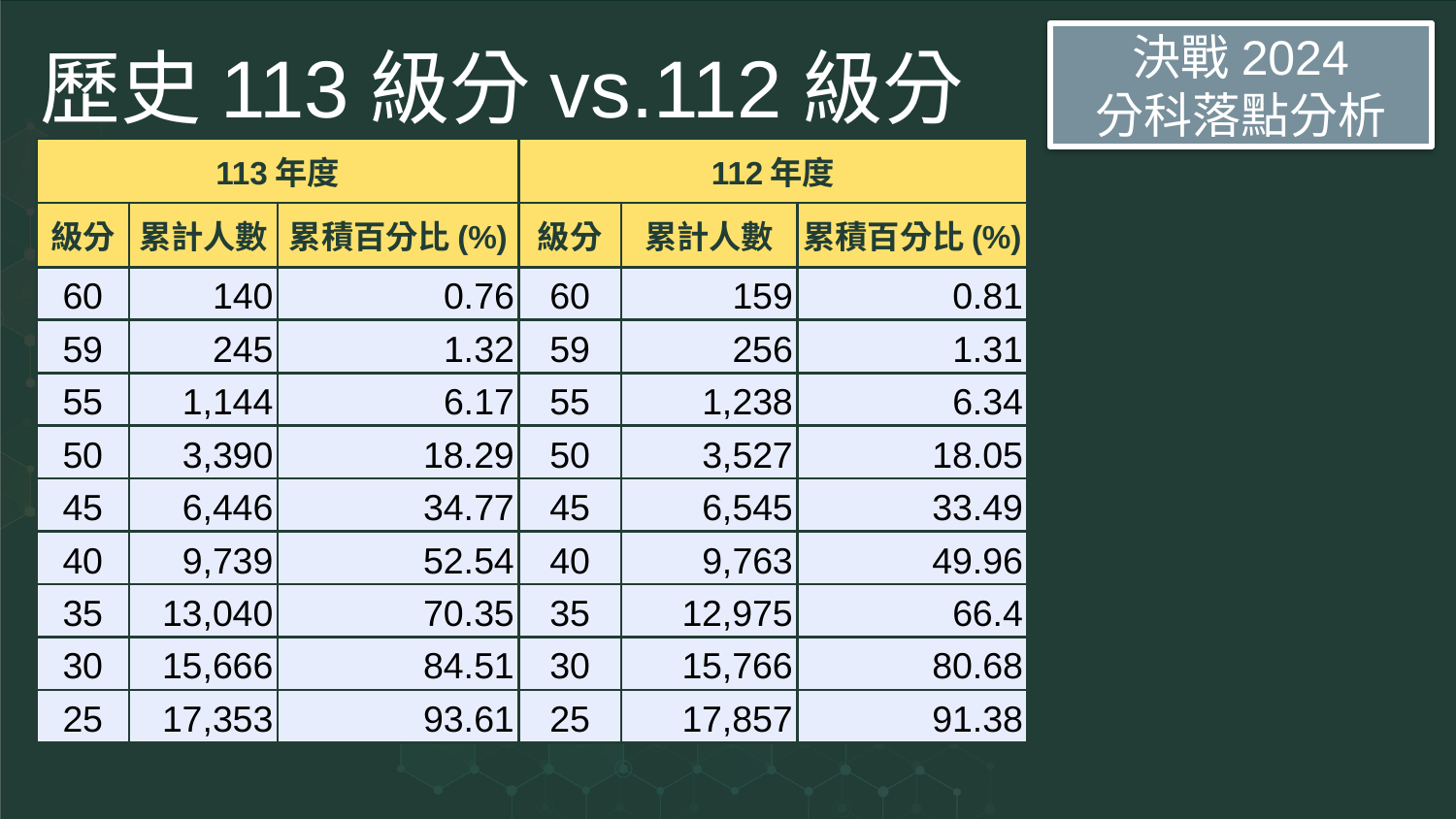

# 歷史113級分vs.112級分
決戰2024
分科落點分析
| 113年度 |  |  | 112年度 |  |  |
| --- | --- | --- | --- | --- | --- |
| 級分 | 累計人數 | 累積百分比(%) | 級分 | 累計人數 | 累積百分比(%) |
| 60 | 140 | 0.76 | 60 | 159 | 0.81 |
| 59 | 245 | 1.32 | 59 | 256 | 1.31 |
| 55 | 1,144 | 6.17 | 55 | 1,238 | 6.34 |
| 50 | 3,390 | 18.29 | 50 | 3,527 | 18.05 |
| 45 | 6,446 | 34.77 | 45 | 6,545 | 33.49 |
| 40 | 9,739 | 52.54 | 40 | 9,763 | 49.96 |
| 35 | 13,040 | 70.35 | 35 | 12,975 | 66.4 |
| 30 | 15,666 | 84.51 | 30 | 15,766 | 80.68 |
| 25 | 17,353 | 93.61 | 25 | 17,857 | 91.38 |